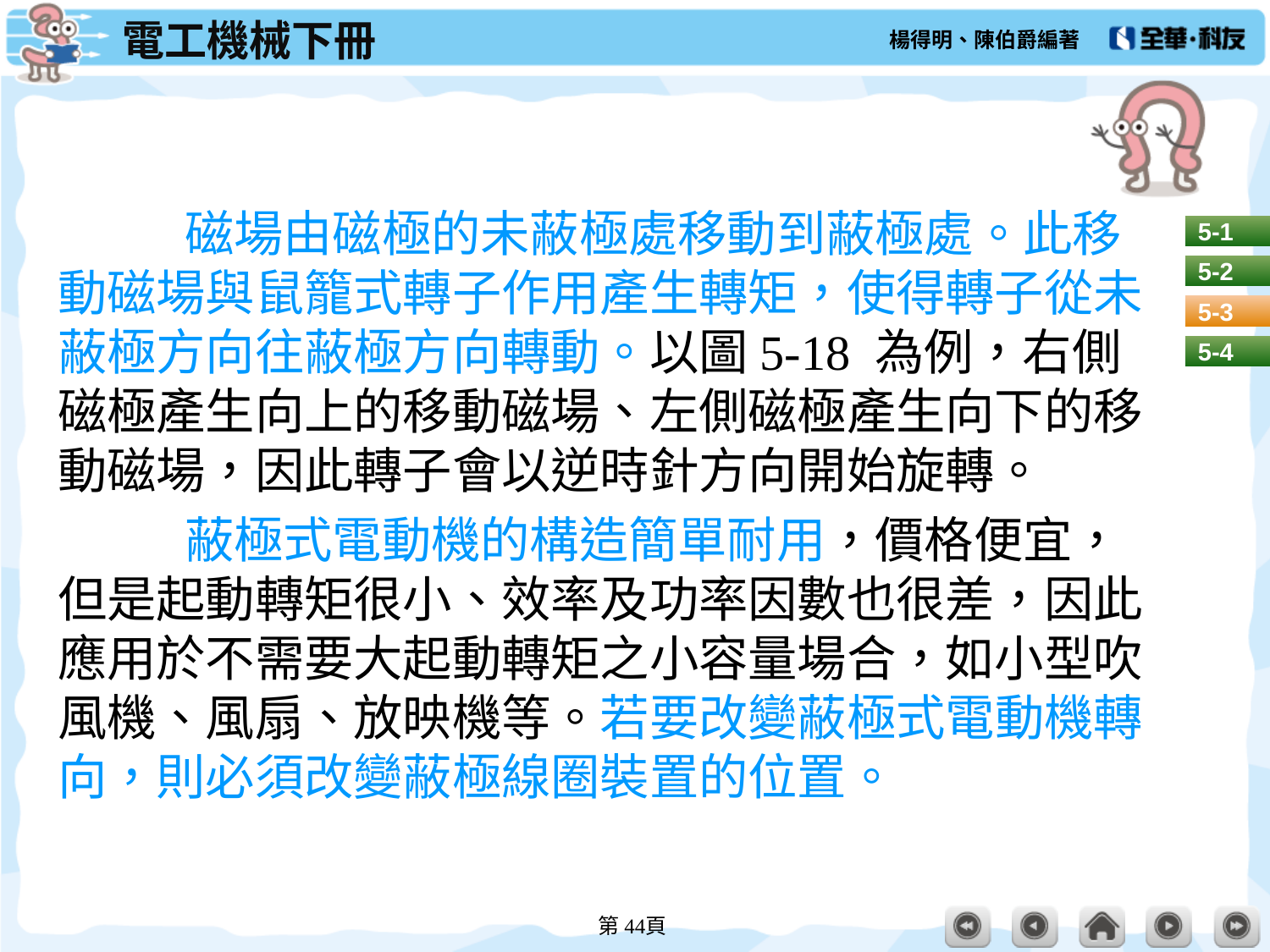

#
	磁場由磁極的未蔽極處移動到蔽極處。此移動磁場與鼠籠式轉子作用產生轉矩，使得轉子從未蔽極方向往蔽極方向轉動。以圖5-18 為例，右側磁極產生向上的移動磁場、左側磁極產生向下的移動磁場，因此轉子會以逆時針方向開始旋轉。
	蔽極式電動機的構造簡單耐用，價格便宜，但是起動轉矩很小、效率及功率因數也很差，因此應用於不需要大起動轉矩之小容量場合，如小型吹風機、風扇、放映機等。若要改變蔽極式電動機轉向，則必須改變蔽極線圈裝置的位置。